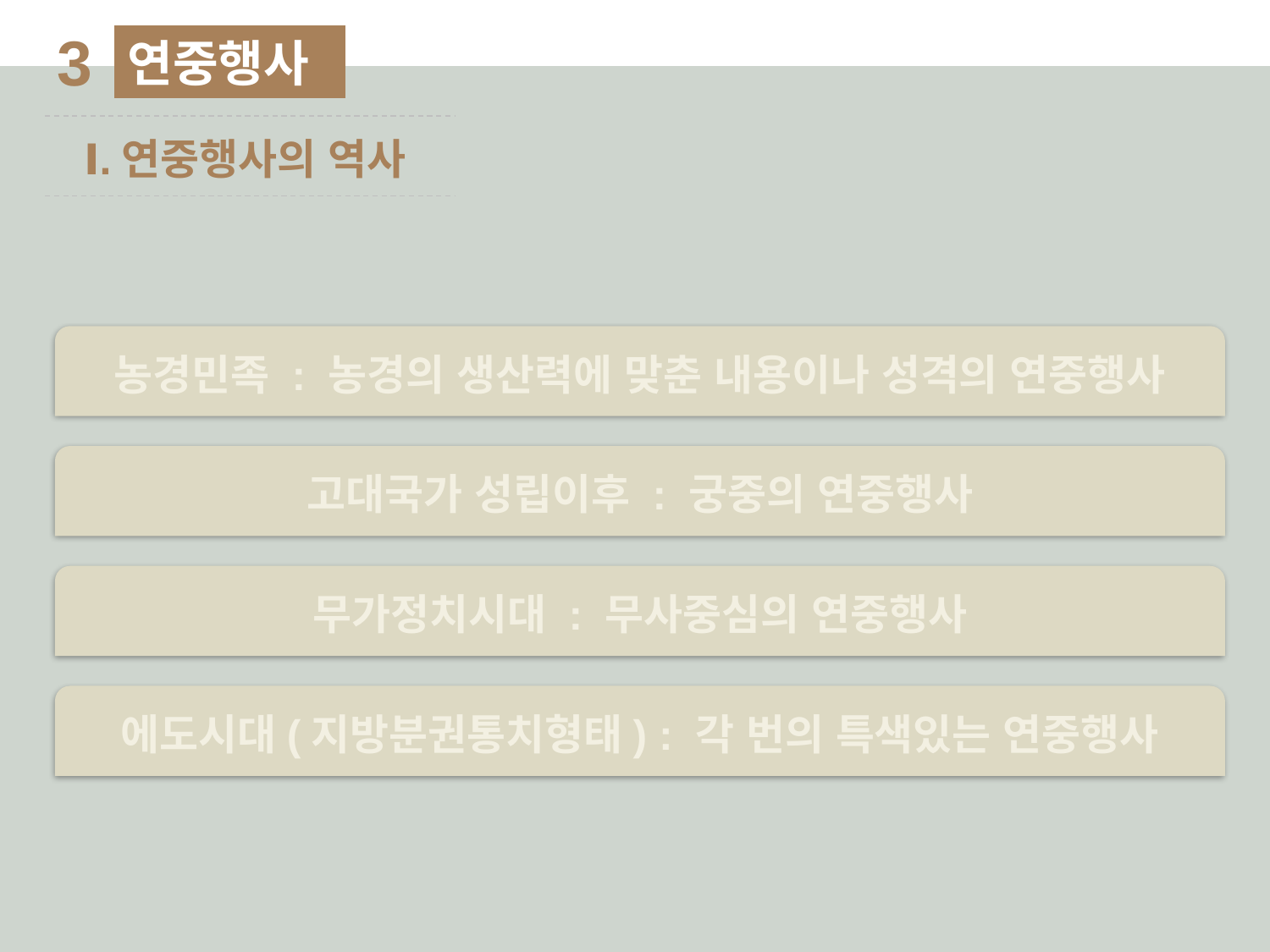

3
연중행사

Ⅰ.연중행사의 역사
농경민족 : 농경의 생산력에 맞춘 내용이나 성격의 연중행사
고대국가 성립이후 : 궁중의 연중행사
무가정치시대 : 무사중심의 연중행사
에도시대(지방분권통치형태) : 각 번의 특색있는 연중행사